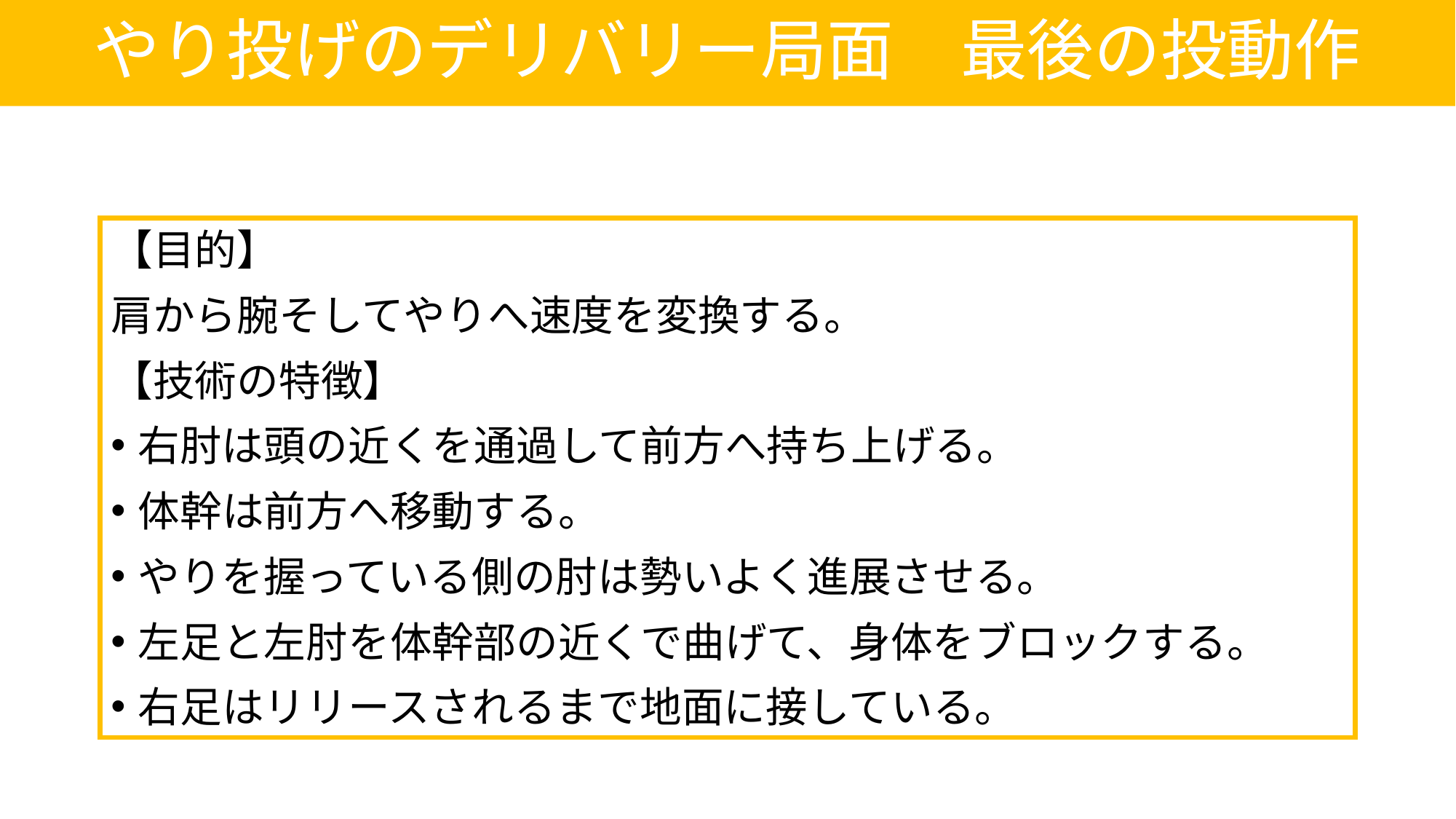

やり投げのデリバリー局面　最後の投動作
【目的】
肩から腕そしてやりへ速度を変換する。
【技術の特徴】
右肘は頭の近くを通過して前方へ持ち上げる。
体幹は前方へ移動する。
やりを握っている側の肘は勢いよく進展させる。
左足と左肘を体幹部の近くで曲げて、身体をブロックする。
右足はリリースされるまで地面に接している。